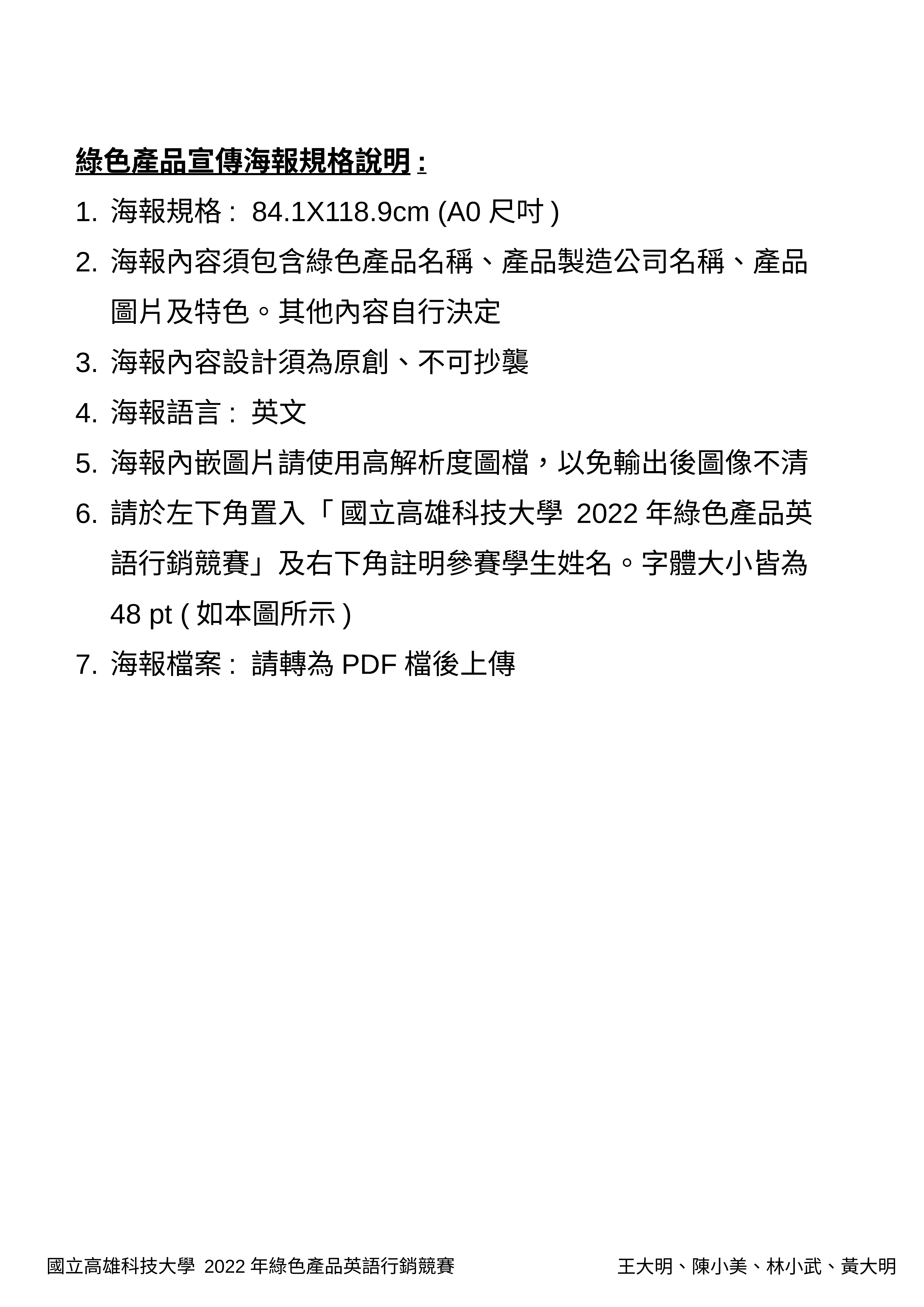

綠色產品宣傳海報規格說明:
海報規格:  84.1X118.9cm (A0尺吋)
海報內容須包含綠色產品名稱、產品製造公司名稱、產品圖片及特色。其他內容自行決定
海報內容設計須為原創、不可抄襲
海報語言: 英文
海報內嵌圖片請使用高解析度圖檔，以免輸出後圖像不清
請於左下角置入「 國立高雄科技大學 2022年綠色產品英語行銷競賽」及右下角註明參賽學生姓名。字體大小皆為 48 pt (如本圖所示)
海報檔案: 請轉為PDF檔後上傳
國立高雄科技大學 2022年綠色產品英語行銷競賽
王大明、陳小美、林小武、黃大明